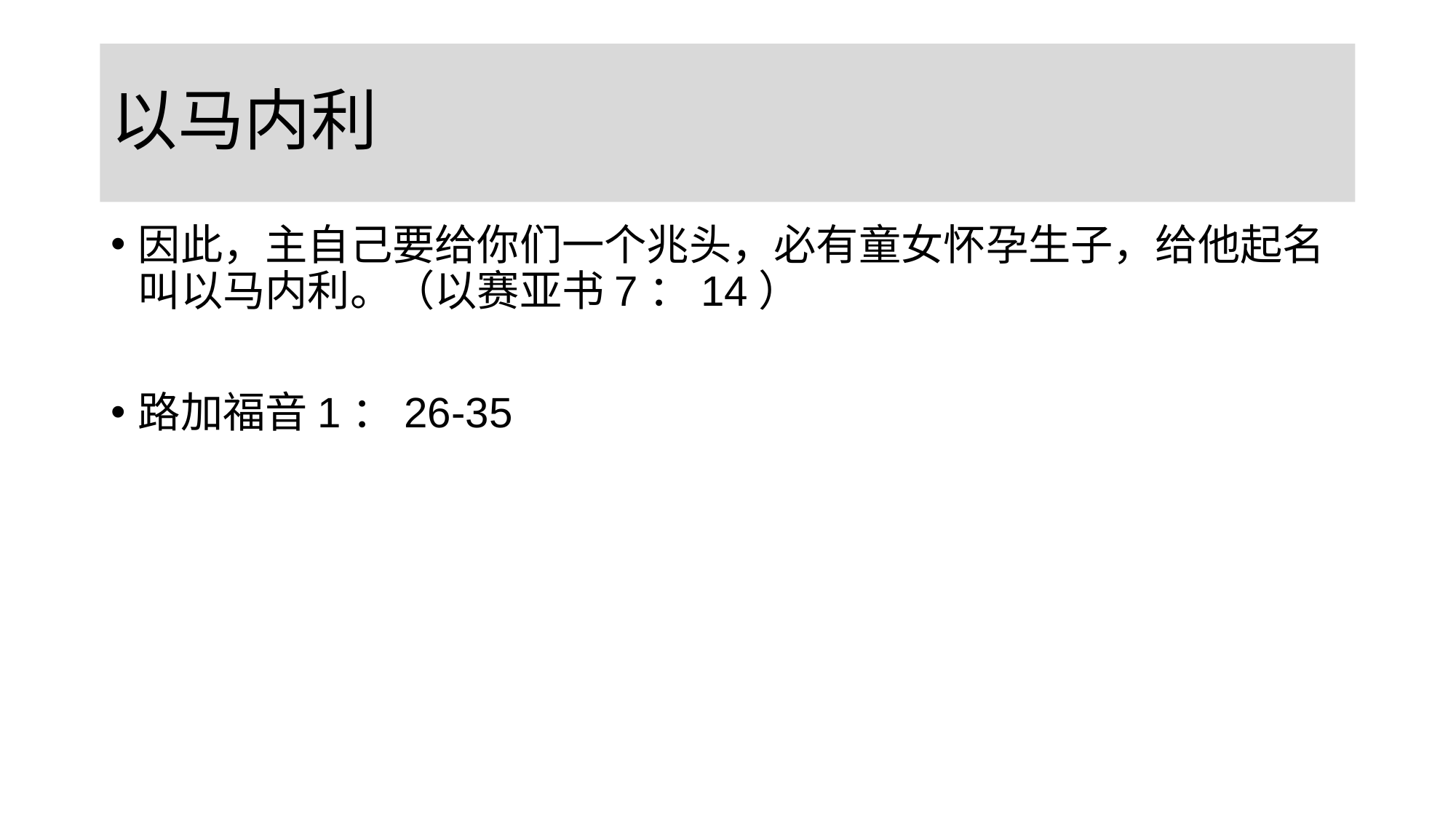

# 以马内利
因此，主自己要给你们一个兆头，必有童女怀孕生子，给他起名叫以马内利。（以赛亚书7：14）

路加福音1：26-35